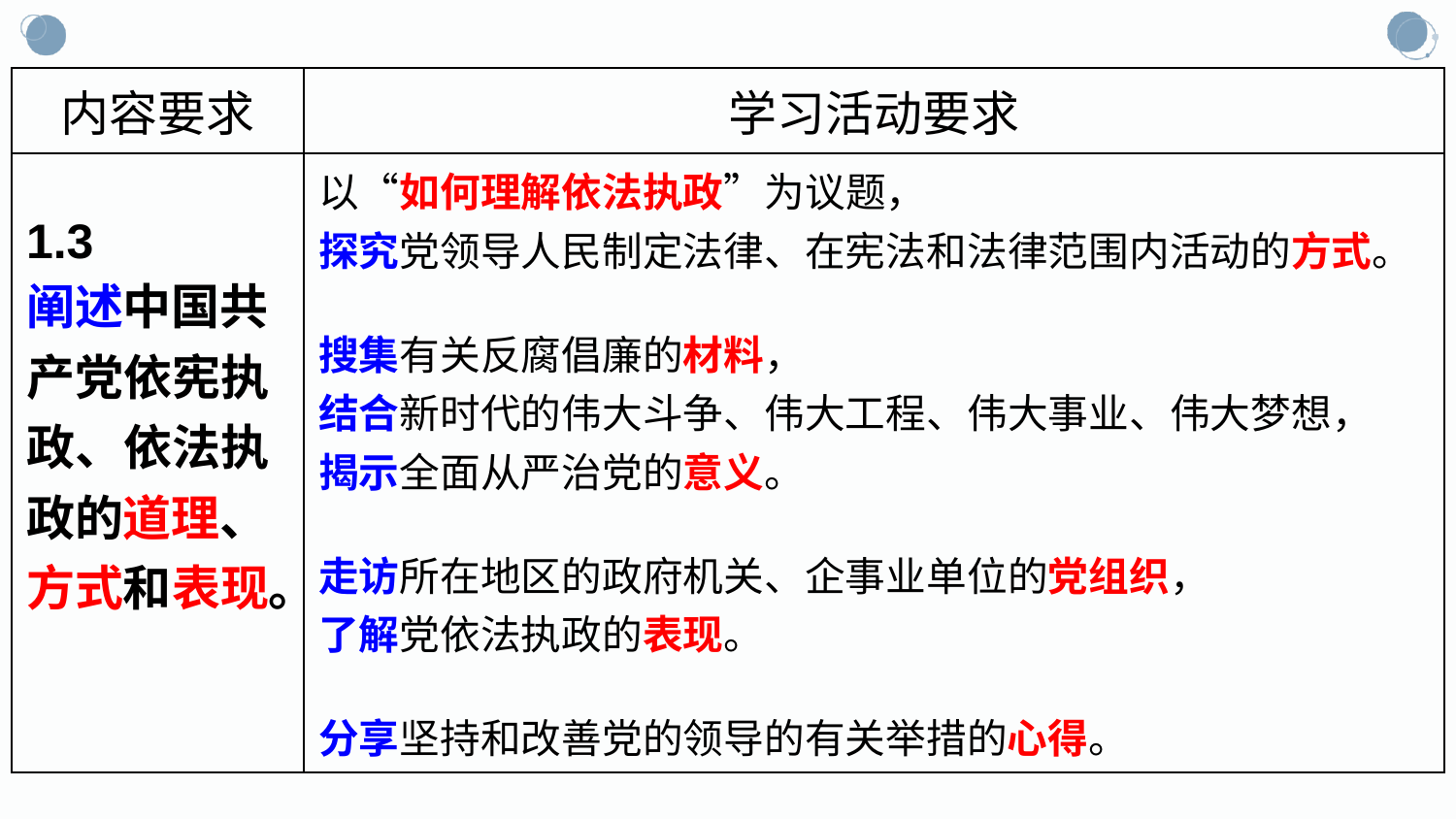

| 内容要求 | 学习活动要求 |
| --- | --- |
| 1.3 阐述中国共产党依宪执政、依法执政的道理、方式和表现。 | 以“如何理解依法执政”为议题， 探究党领导人民制定法律、在宪法和法律范围内活动的方式。 搜集有关反腐倡廉的材料， 结合新时代的伟大斗争、伟大工程、伟大事业、伟大梦想， 揭示全面从严治党的意义。 走访所在地区的政府机关、企事业单位的党组织， 了解党依法执政的表现。 分享坚持和改善党的领导的有关举措的心得。 |